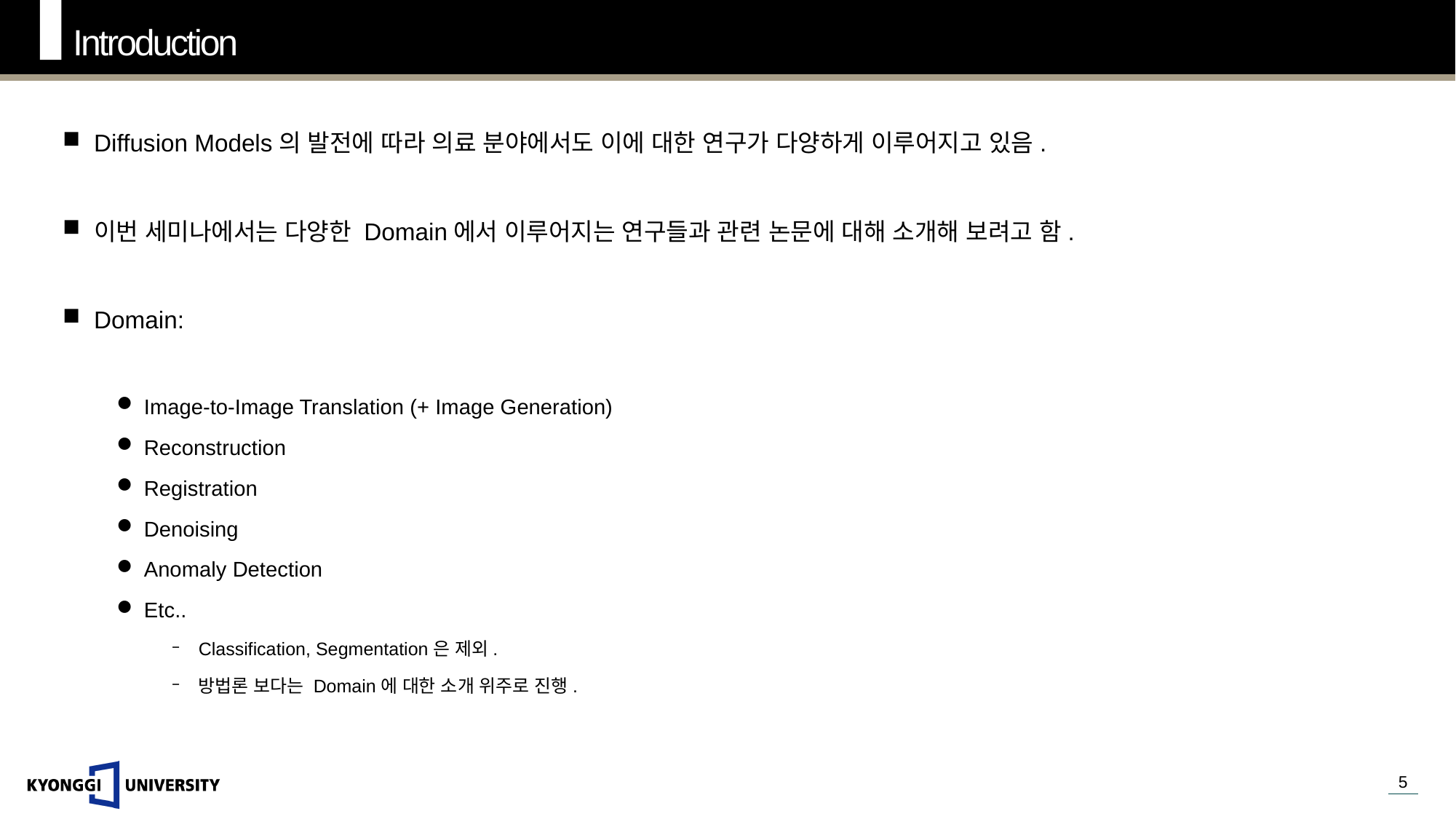

Introduction
Diffusion Models의 발전에 따라 의료 분야에서도 이에 대한 연구가 다양하게 이루어지고 있음.

이번 세미나에서는 다양한 Domain에서 이루어지는 연구들과 관련 논문에 대해 소개해 보려고 함.

Domain:

Image-to-Image Translation (+ Image Generation)
Reconstruction
Registration
Denoising
Anomaly Detection
Etc..
Classification, Segmentation은 제외.
방법론 보다는 Domain에 대한 소개 위주로 진행.